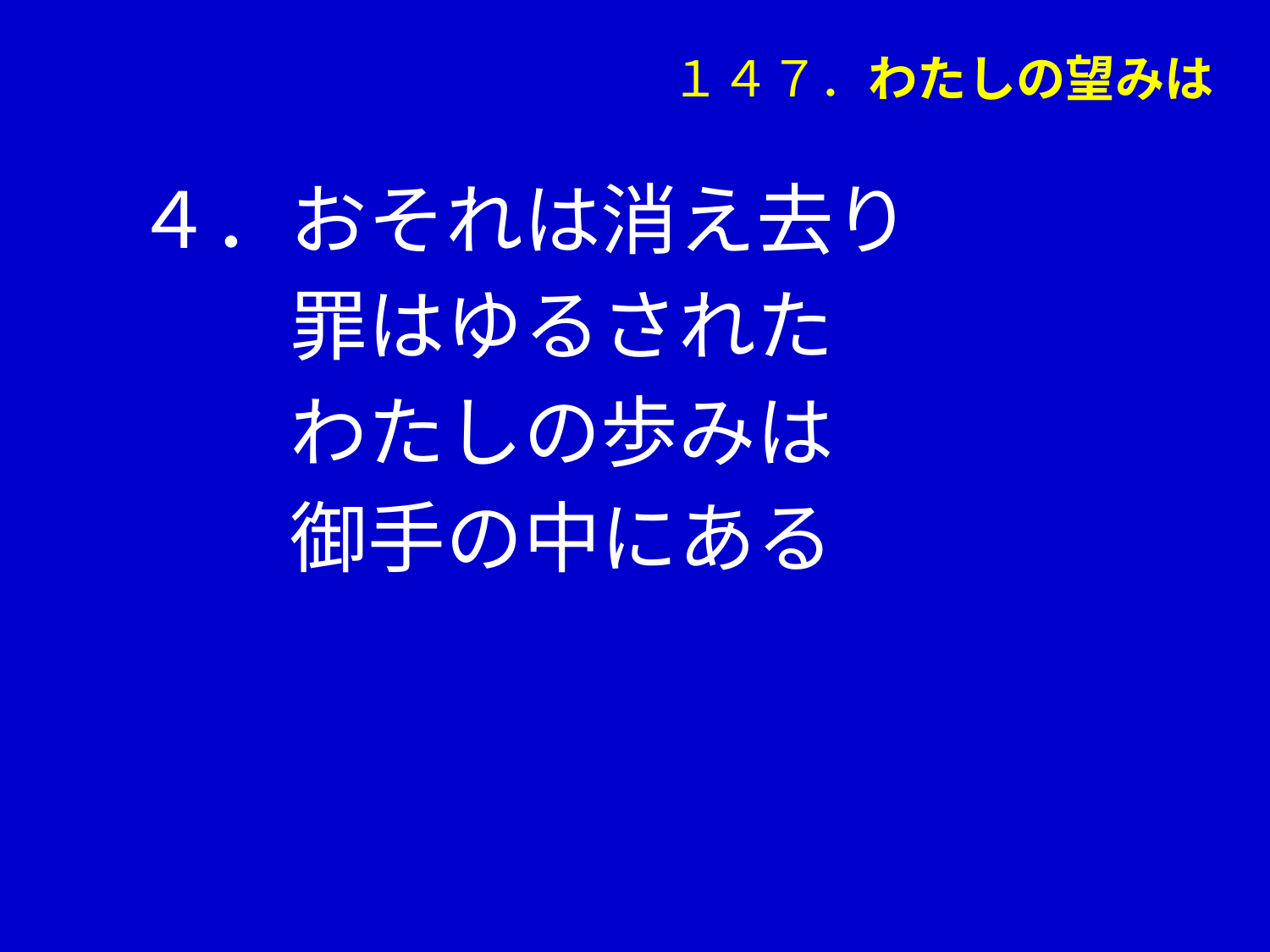

# １４７．わたしの望みは

　４．おそれは消え去り
　　　罪はゆるされた
　　　わたしの歩みは
　　　御手の中にある